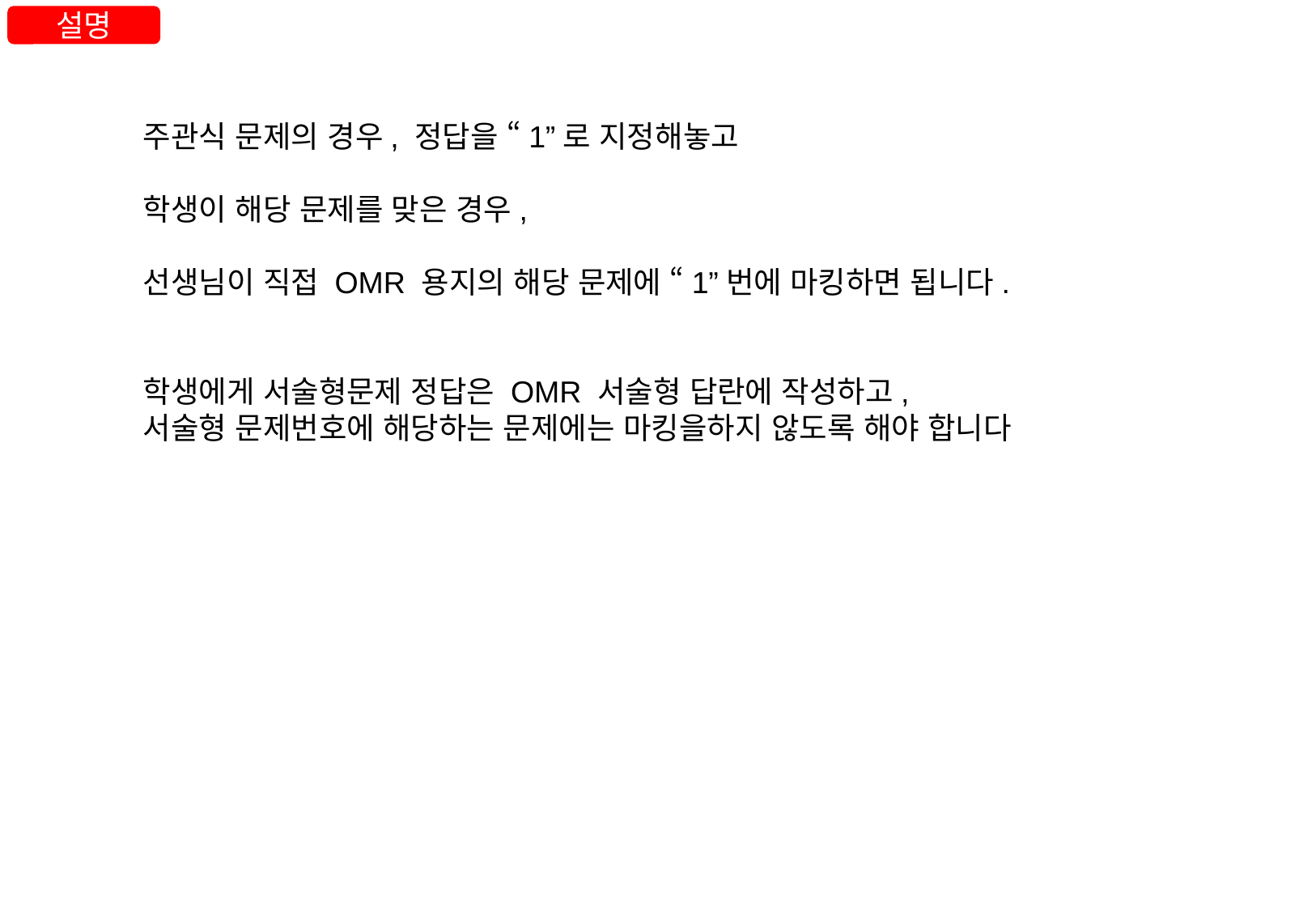

설명
주관식 문제의 경우, 정답을 “1”로 지정해놓고

학생이 해당 문제를 맞은 경우,

선생님이 직접 OMR 용지의 해당 문제에 “1”번에 마킹하면 됩니다.

학생에게 서술형문제 정답은 OMR 서술형 답란에 작성하고,
서술형 문제번호에 해당하는 문제에는 마킹을하지 않도록 해야 합니다